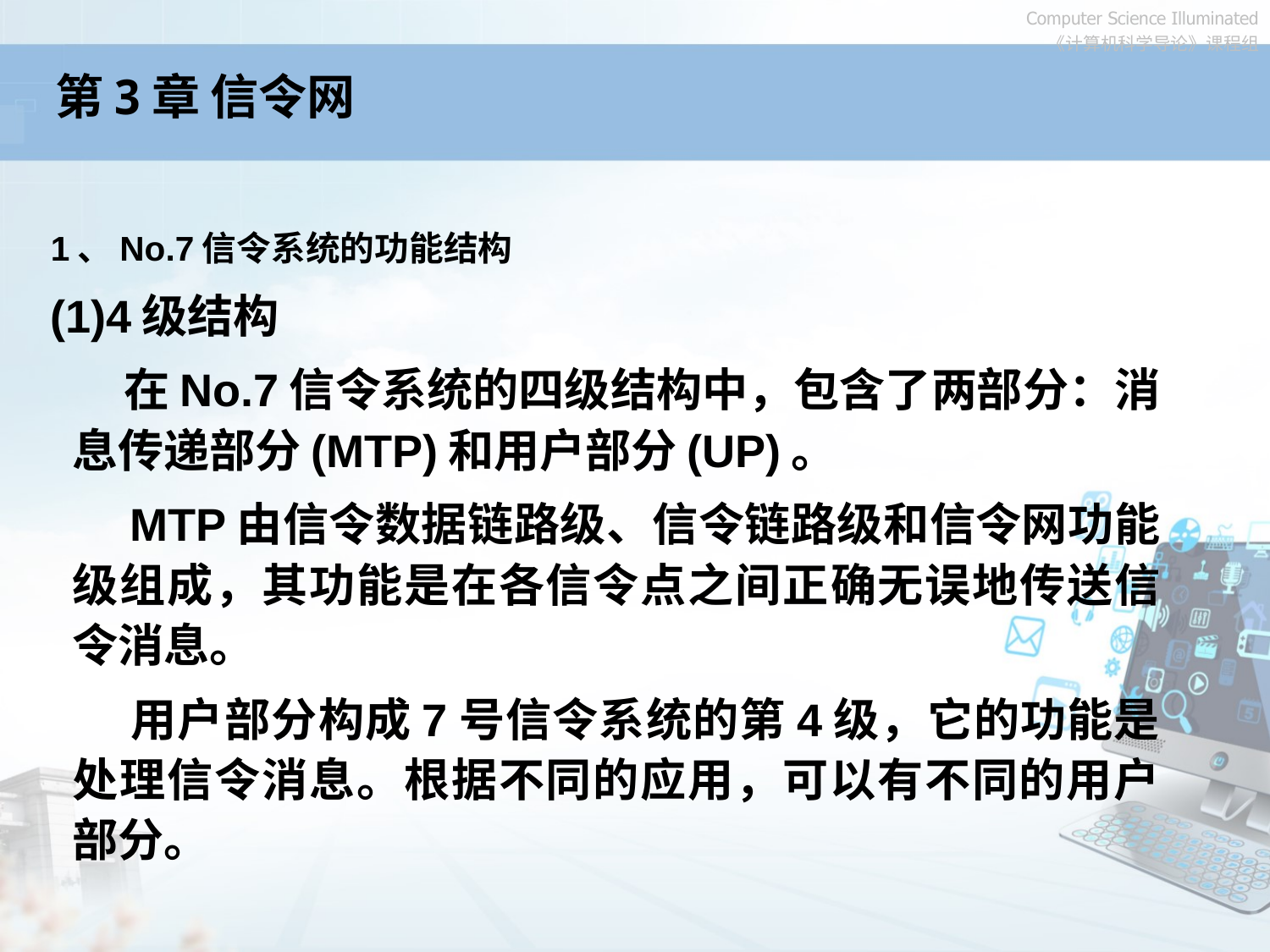

# 第3章 信令网
1、No.7信令系统的功能结构
(1)4级结构
      在No.7信令系统的四级结构中，包含了两部分：消息传递部分(MTP)和用户部分(UP)。
      MTP由信令数据链路级、信令链路级和信令网功能级组成，其功能是在各信令点之间正确无误地传送信令消息。
      用户部分构成7号信令系统的第4级，它的功能是处理信令消息。根据不同的应用，可以有不同的用户部分。